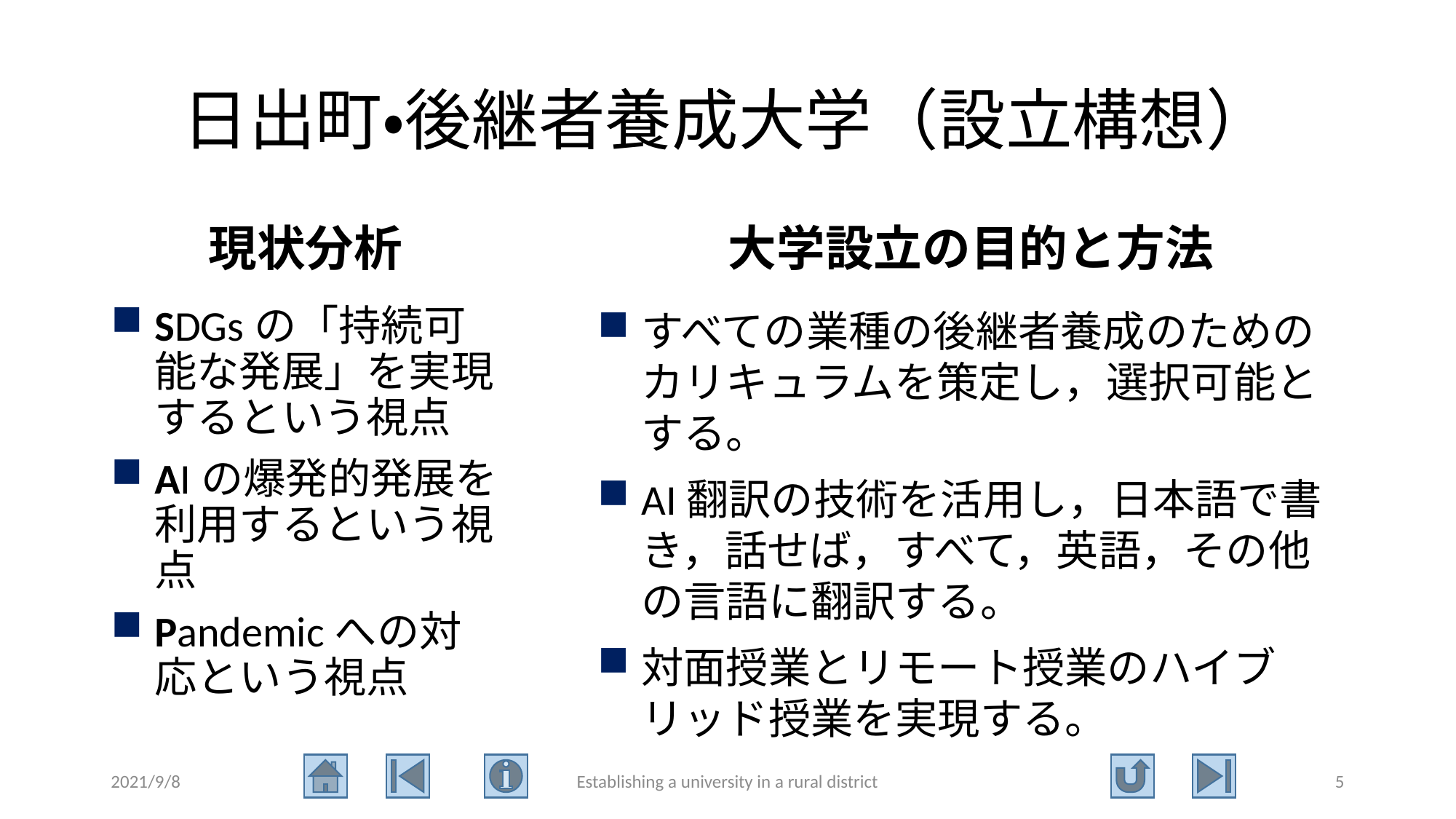

# 日出町・後継者養成大学（設立構想）
現状分析
大学設立の目的と方法
SDGsの「持続可能な発展」を実現するという視点
AIの爆発的発展を利用するという視点
Pandemicへの対応という視点
すべての業種の後継者養成のためのカリキュラムを策定し，選択可能とする。
AI翻訳の技術を活用し，日本語で書き，話せば，すべて，英語，その他の言語に翻訳する。
対面授業とリモート授業のハイブリッド授業を実現する。
2021/9/8
Establishing a university in a rural district
5